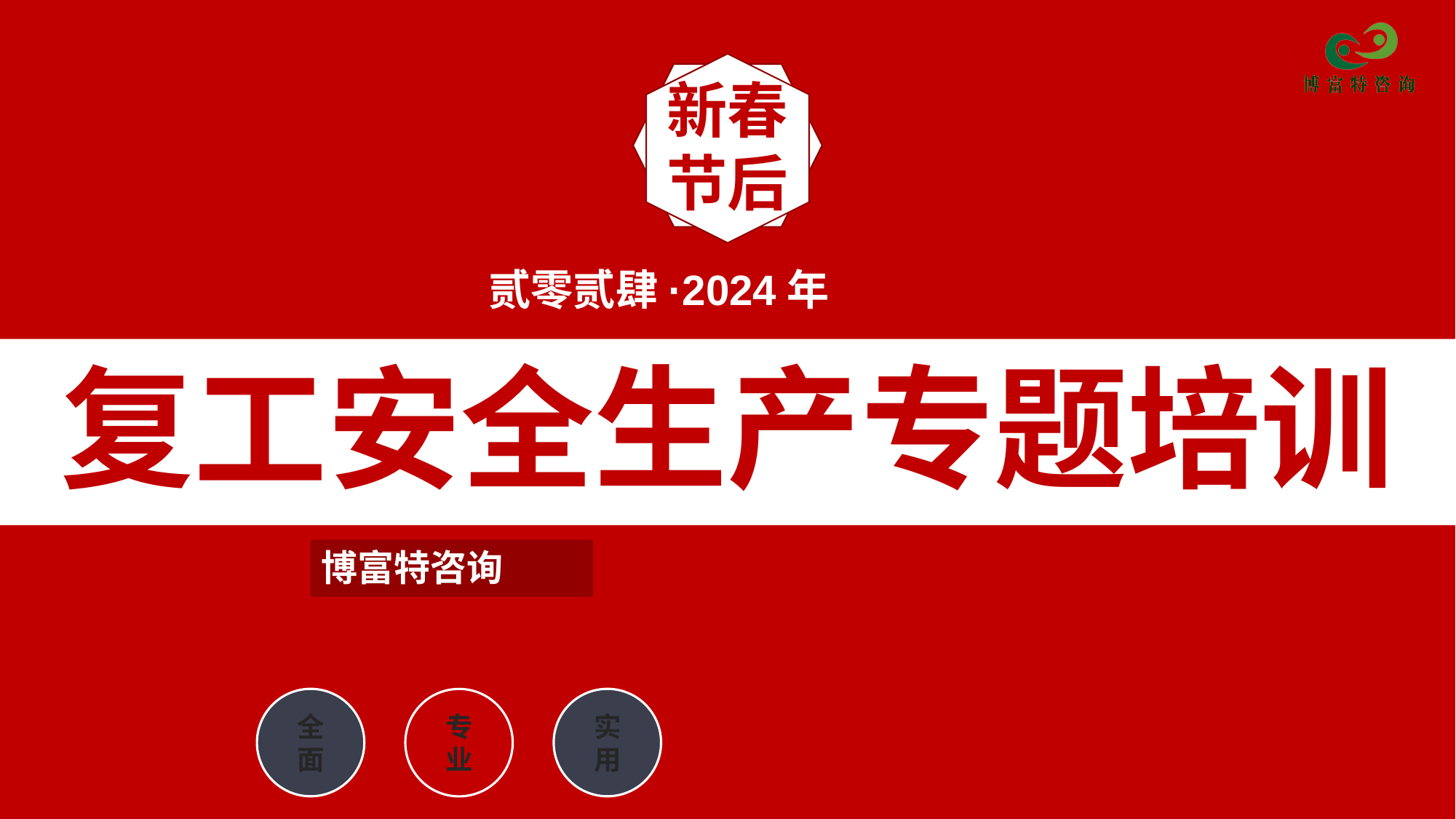

新春
节后
贰零贰肆·2024年
复工安全生产专题培训
博富特咨询
全面
实用
专业